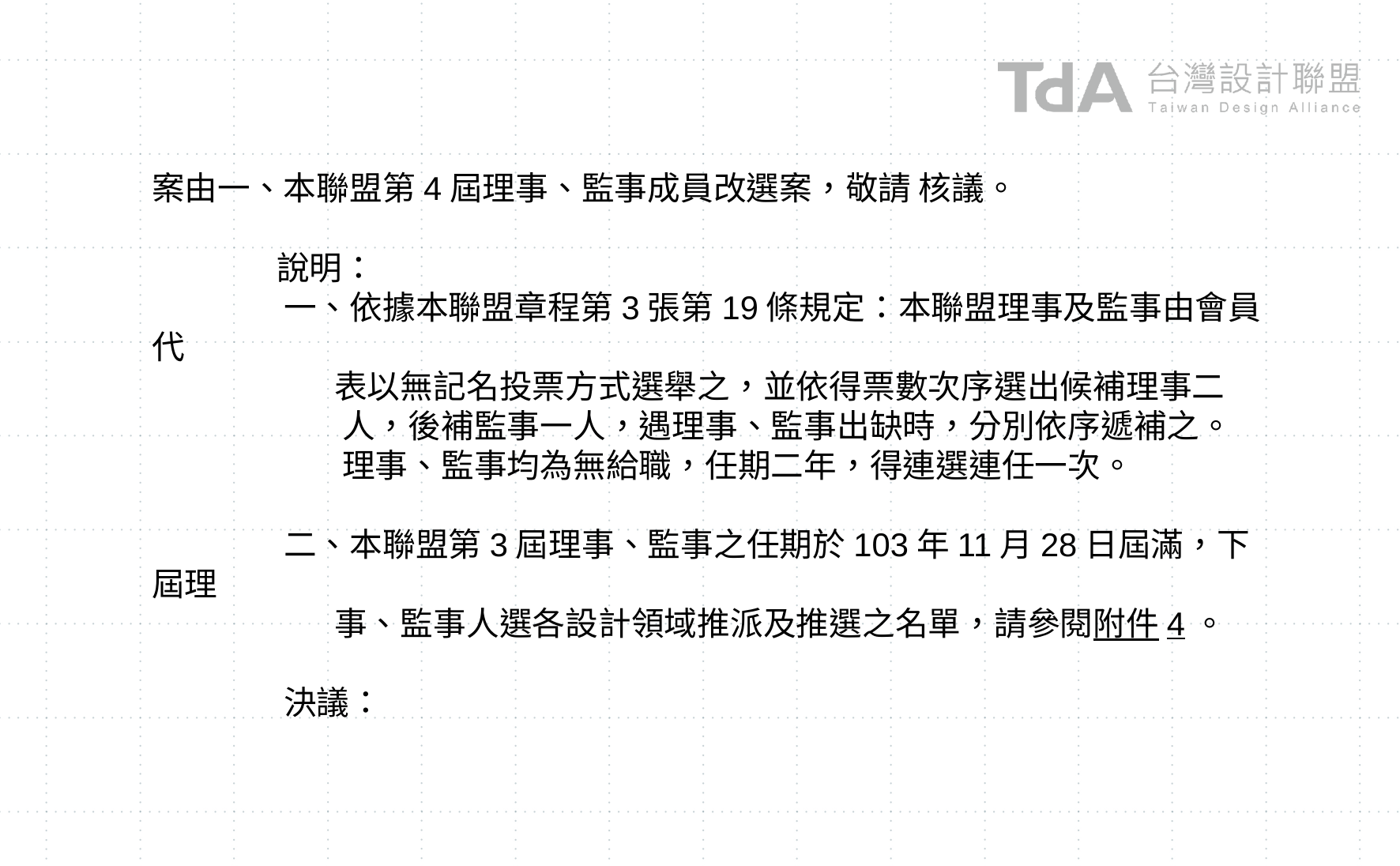

案由一、本聯盟第4屆理事、監事成員改選案，敬請 核議。

                說明：
                 一、依據本聯盟章程第3張第19條規定：本聯盟理事及監事由會員代
                         表以無記名投票方式選舉之，並依得票數次序選出候補理事二
                         人，後補監事一人，遇理事、監事出缺時，分別依序遞補之。
                         理事、監事均為無給職，任期二年，得連選連任一次。

                 二、本聯盟第3屆理事、監事之任期於103年11月28日屆滿，下屆理
                         事、監事人選各設計領域推派及推選之名單，請參閱附件4。

                 決議：